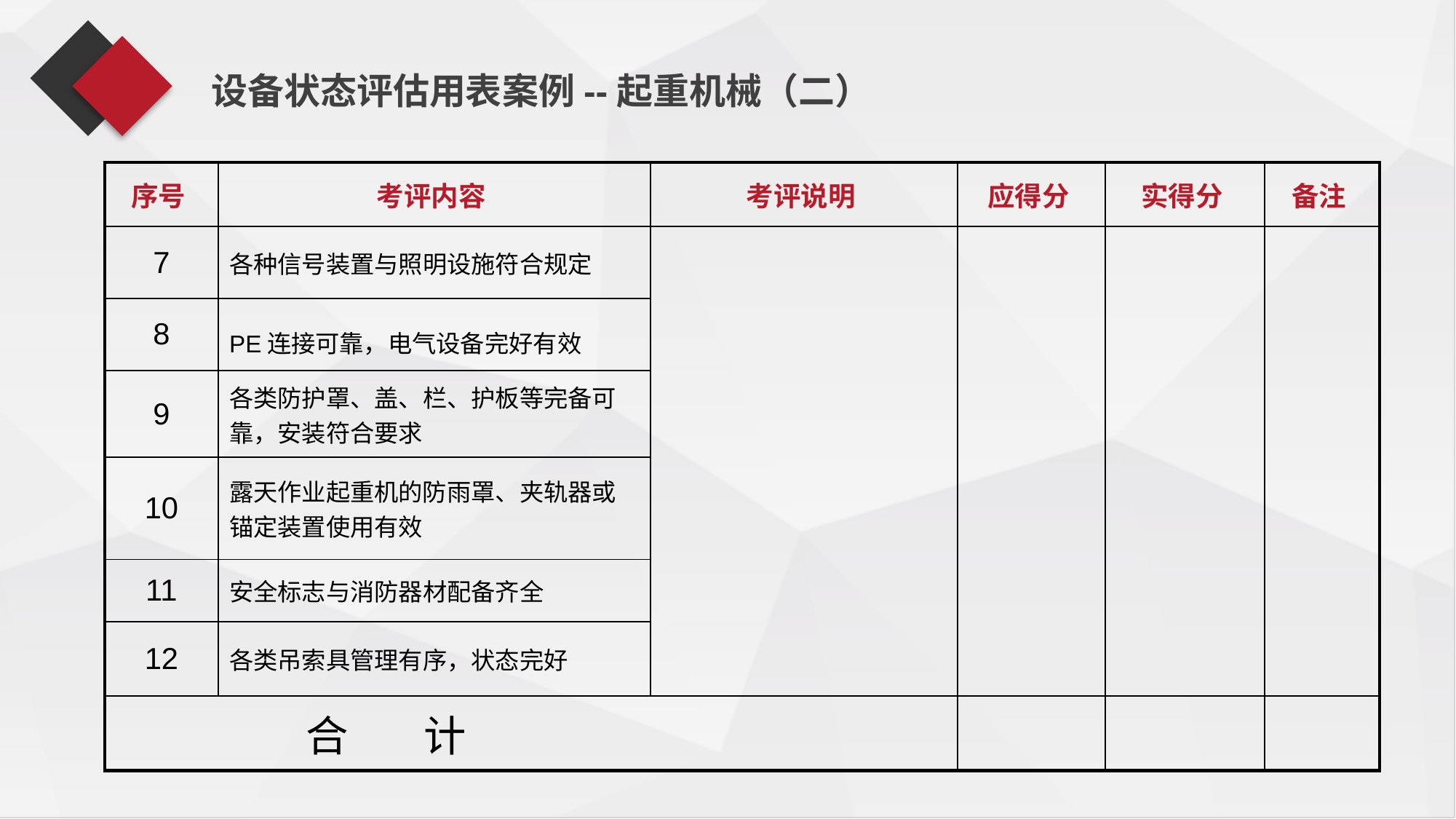

设备状态评估用表案例--起重机械（二）
| 序号 | 考评内容 | 考评说明 | 应得分 | 实得分 | 备注 |
| --- | --- | --- | --- | --- | --- |
| 7 | 各种信号装置与照明设施符合规定 |  |  |  |  |
| 8 | PE连接可靠，电气设备完好有效 |  |  |  |  |
| 9 | 各类防护罩、盖、栏、护板等完备可靠，安装符合要求 |  |  |  |  |
| 10 | 露天作业起重机的防雨罩、夹轨器或锚定装置使用有效 |  |  |  |  |
| 11 | 安全标志与消防器材配备齐全 |  |  |  |  |
| 12 | 各类吊索具管理有序，状态完好 |  |  |  |  |
| 合 计 |  |  |  |  |  |